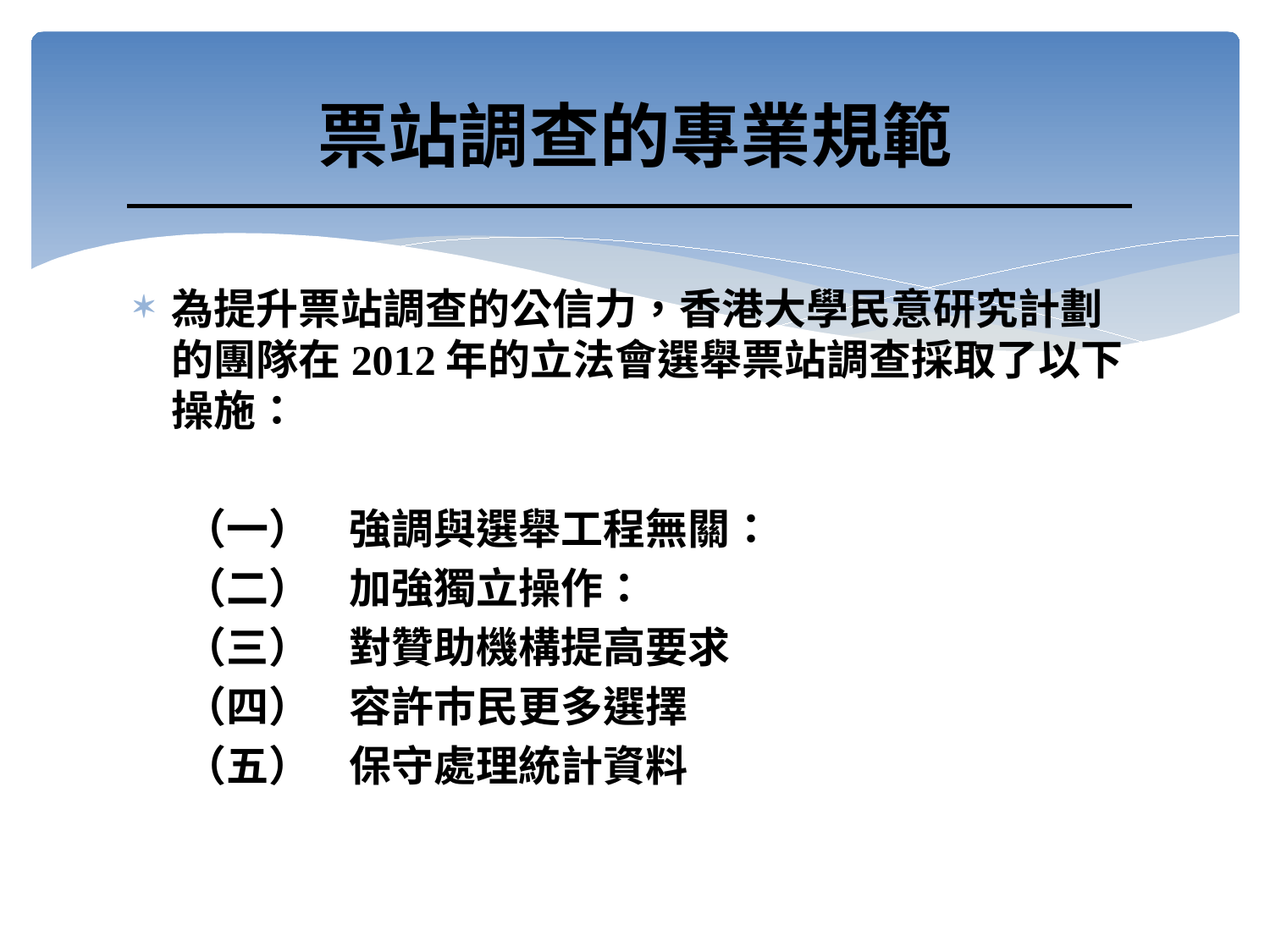

# 票站調查的專業規範
為提升票站調查的公信力，香港大學民意研究計劃的團隊在2012年的立法會選舉票站調查採取了以下操施：

（一）    強調與選舉工程無關：
（二）    加強獨立操作：
（三）    對贊助機構提高要求
（四）    容許巿民更多選擇
（五）    保守處理統計資料